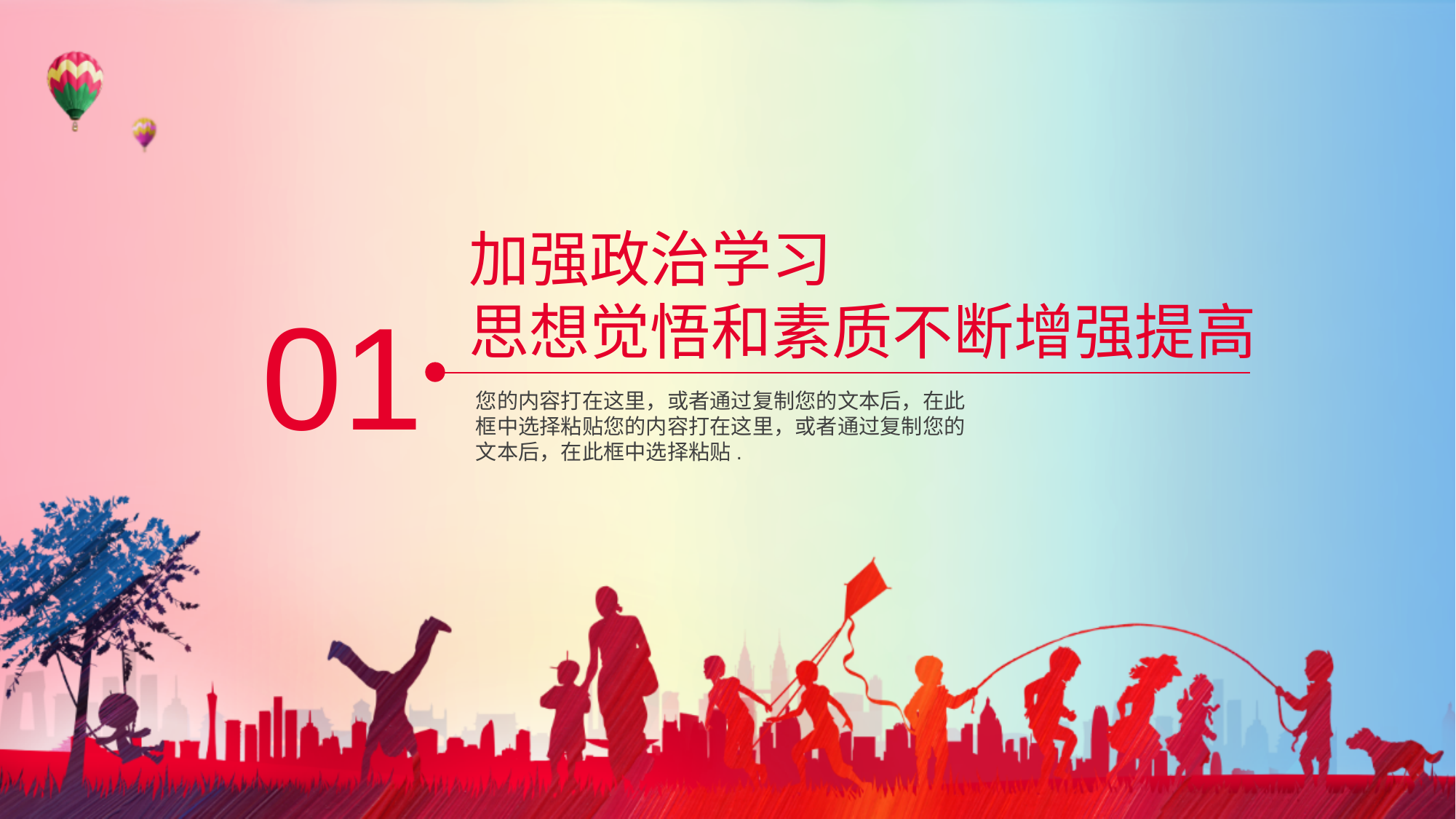

加强政治学习
思想觉悟和素质不断增强提高
01

您的内容打在这里，或者通过复制您的文本后，在此框中选择粘贴您的内容打在这里，或者通过复制您的文本后，在此框中选择粘贴.